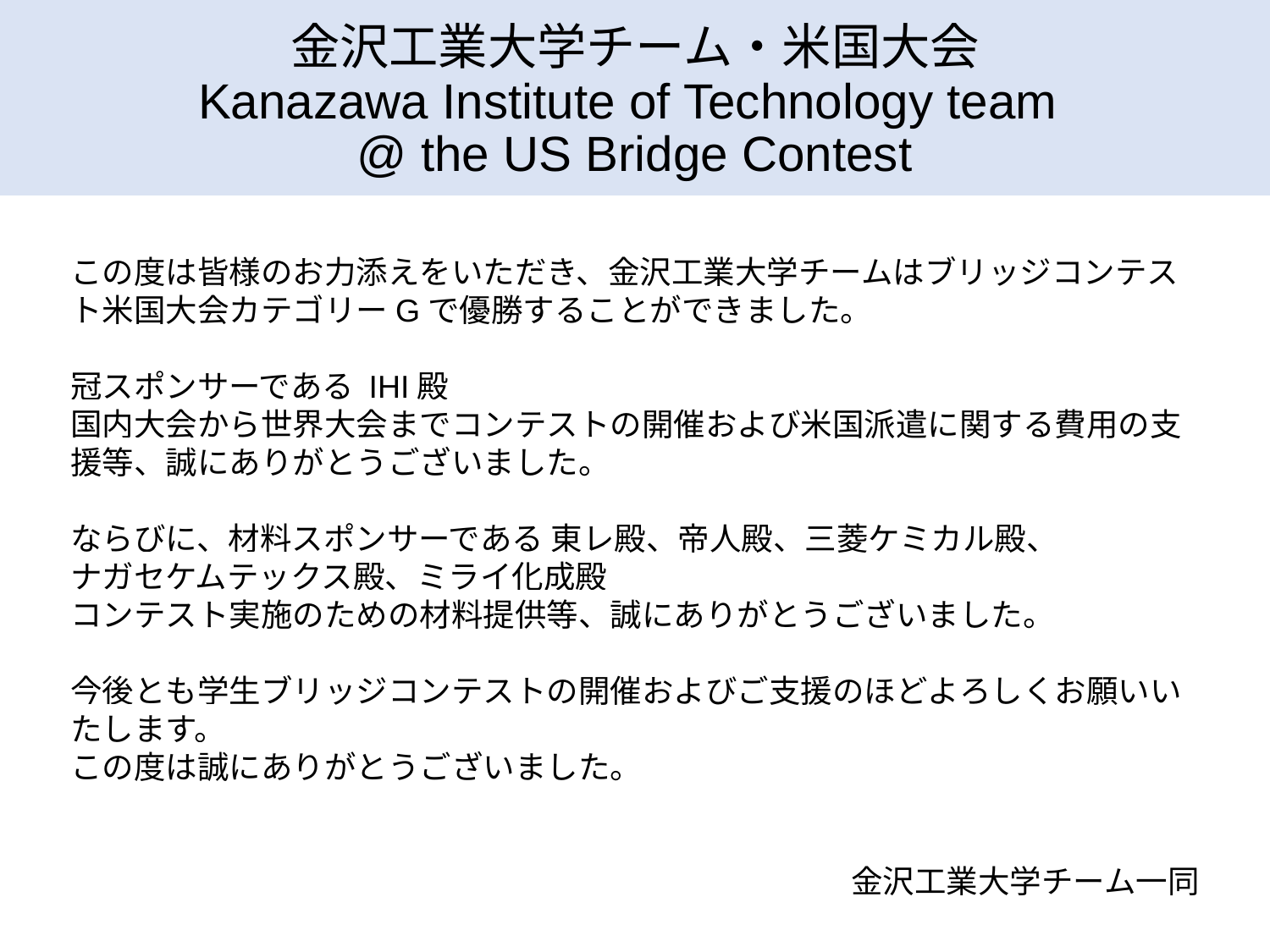

金沢工業大学チーム・米国大会
Kanazawa Institute of Technology team
@ the US Bridge Contest
この度は皆様のお力添えをいただき、金沢工業大学チームはブリッジコンテスト米国大会カテゴリーGで優勝することができました。

冠スポンサーである IHI殿
国内大会から世界大会までコンテストの開催および米国派遣に関する費用の支援等、誠にありがとうございました。
ならびに、材料スポンサーである 東レ殿、帝人殿、三菱ケミカル殿、
ナガセケムテックス殿、ミライ化成殿
コンテスト実施のための材料提供等、誠にありがとうございました。

今後とも学生ブリッジコンテストの開催およびご支援のほどよろしくお願いいたします。
この度は誠にありがとうございました。

金沢工業大学チーム一同